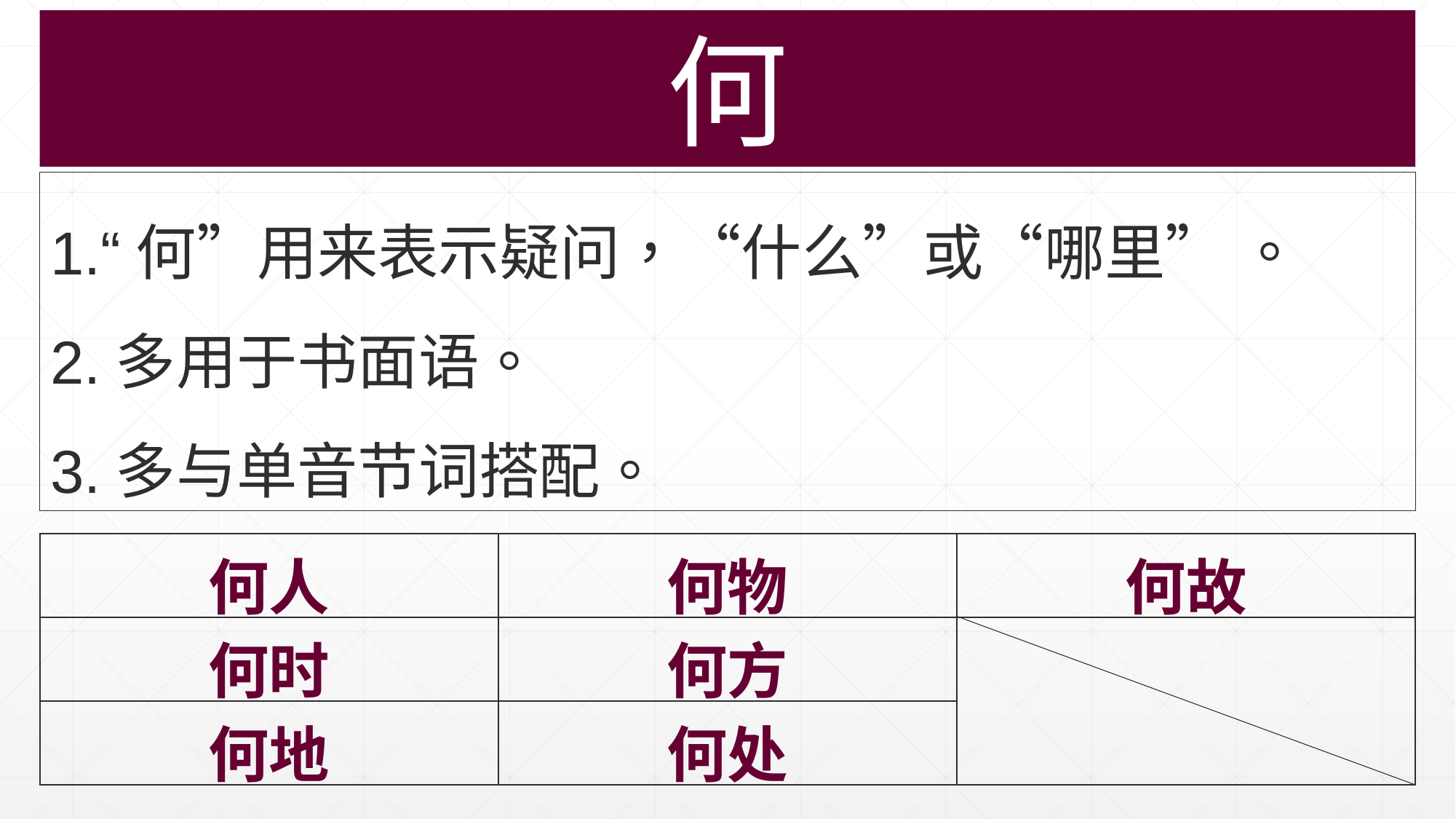

何
1.“何”用来表示疑问，“什么”或“哪里” 。
2.多用于书面语。
3.多与单音节词搭配。
| 何人 | 何物 | 何故 |
| --- | --- | --- |
| 何时 | 何方 |  |
| 何地 | 何处 |  |